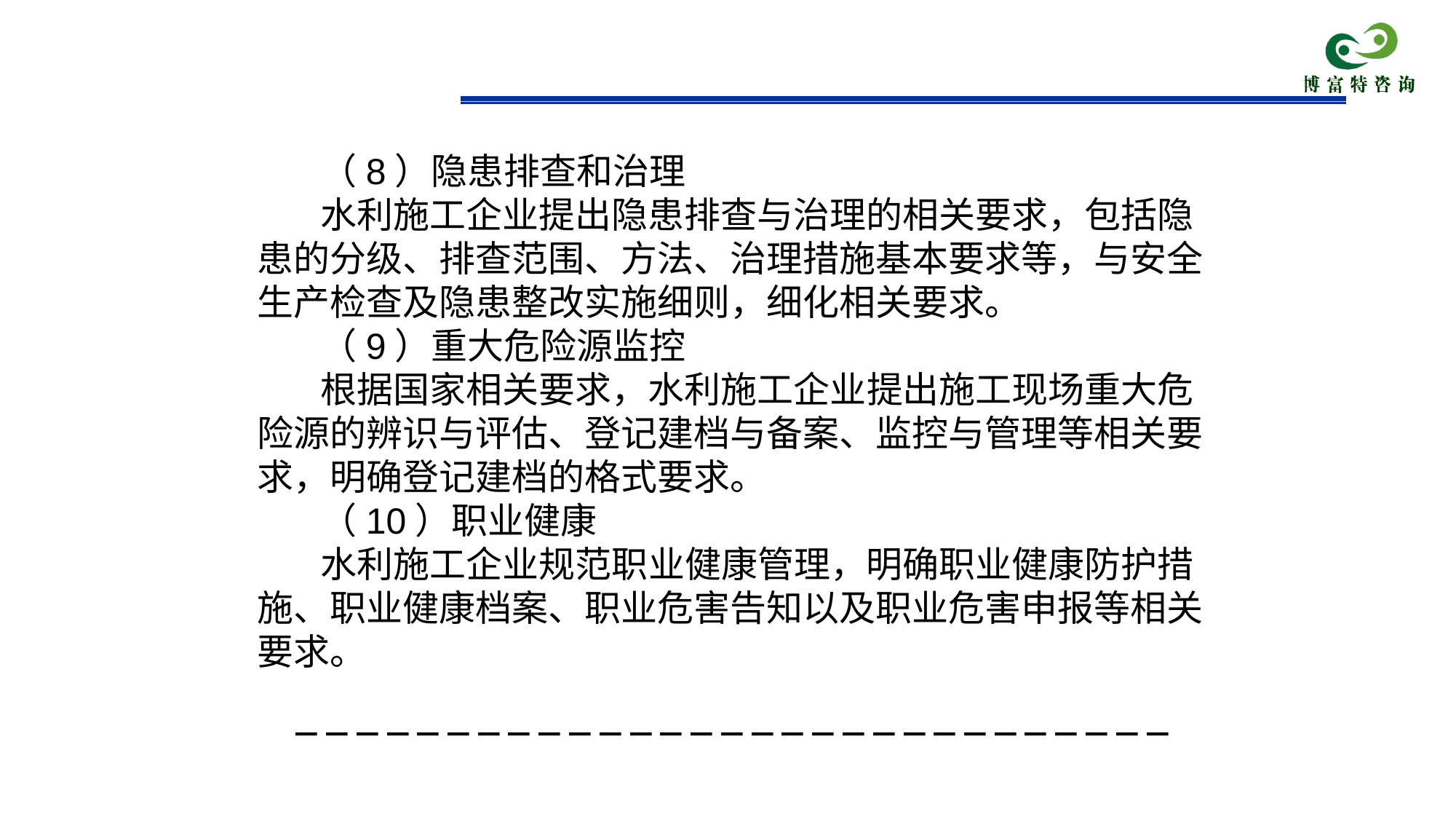

（8）隐患排查和治理
水利施工企业提出隐患排查与治理的相关要求，包括隐患的分级、排查范围、方法、治理措施基本要求等，与安全生产检查及隐患整改实施细则，细化相关要求。
（9）重大危险源监控
根据国家相关要求，水利施工企业提出施工现场重大危险源的辨识与评估、登记建档与备案、监控与管理等相关要求，明确登记建档的格式要求。
（10）职业健康
水利施工企业规范职业健康管理，明确职业健康防护措施、职业健康档案、职业危害告知以及职业危害申报等相关要求。
－－－－－－－－－－－－－－－－－－－－－－－－－－－－－